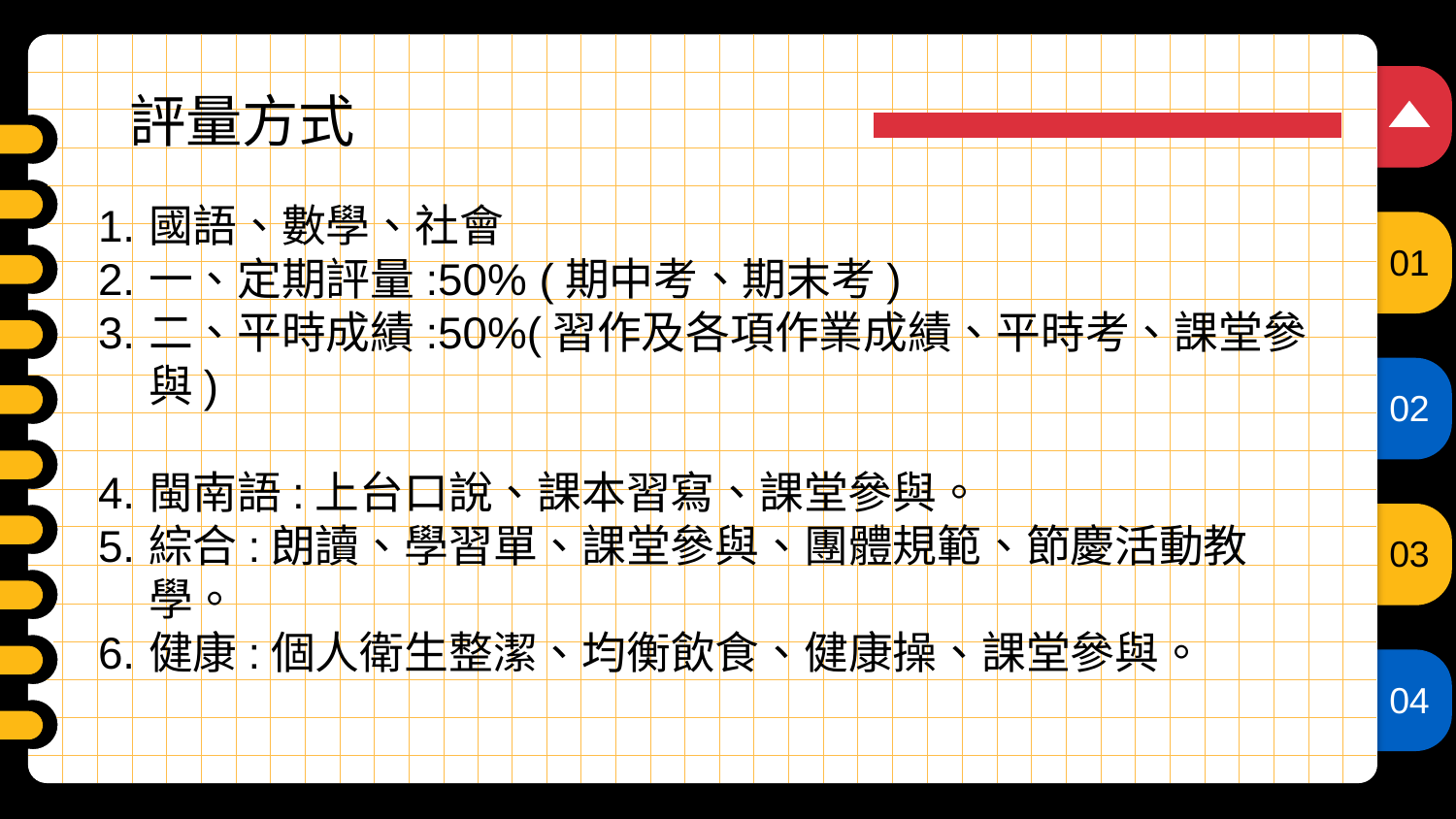

# 評量方式
國語、數學、社會
一、定期評量:50% (期中考、期末考)
二、平時成績:50%(習作及各項作業成績、平時考、課堂參與)

閩南語:上台口說、課本習寫、課堂參與。
綜合:朗讀、學習單、課堂參與、團體規範、節慶活動教學。
健康:個人衛生整潔、均衡飲食、健康操、課堂參與。